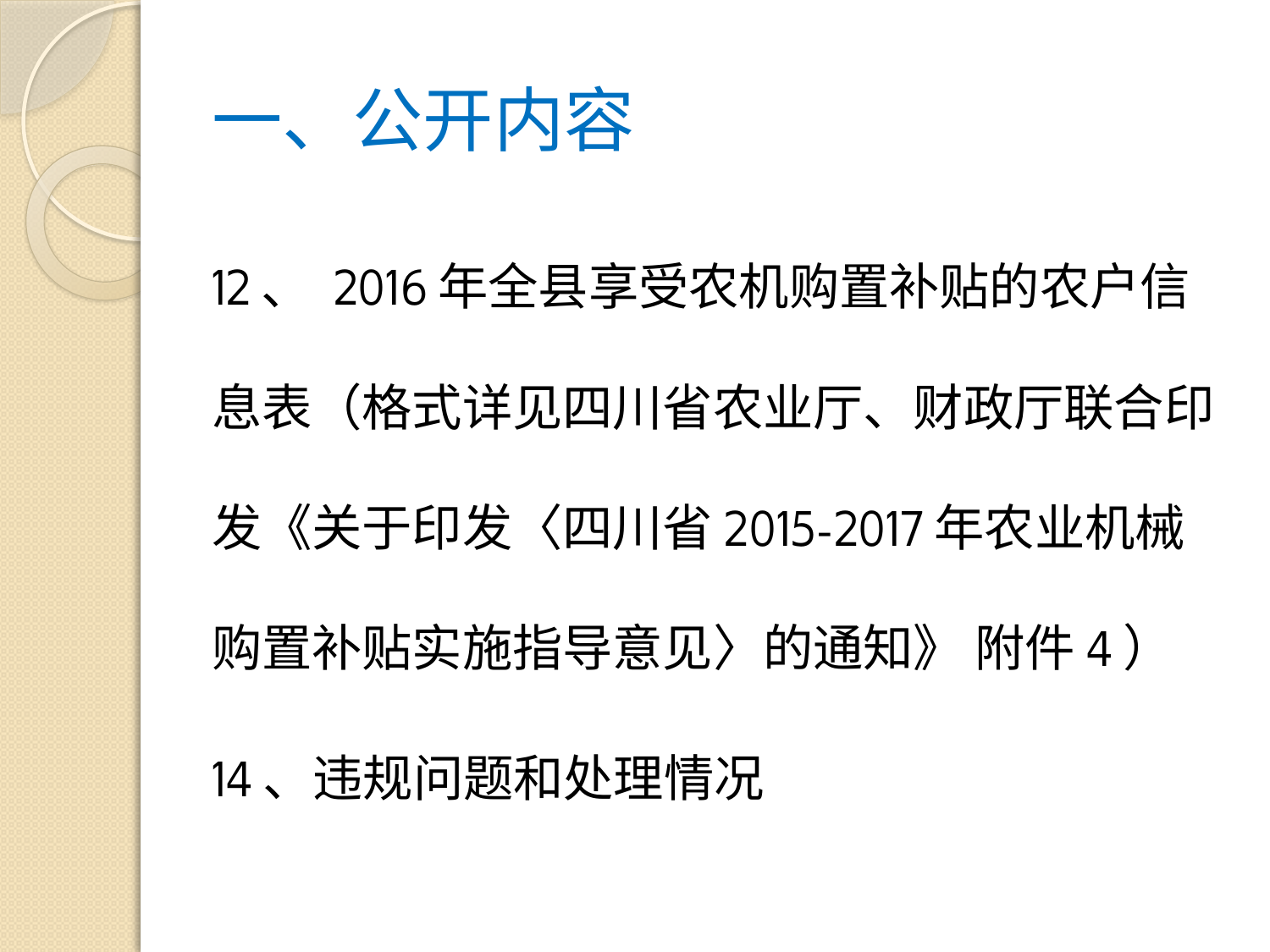

# 一、公开内容
12、 2016年全县享受农机购置补贴的农户信息表（格式详见四川省农业厅、财政厅联合印发《关于印发〈四川省2015-2017年农业机械购置补贴实施指导意见〉的通知》 附件4）
14、违规问题和处理情况